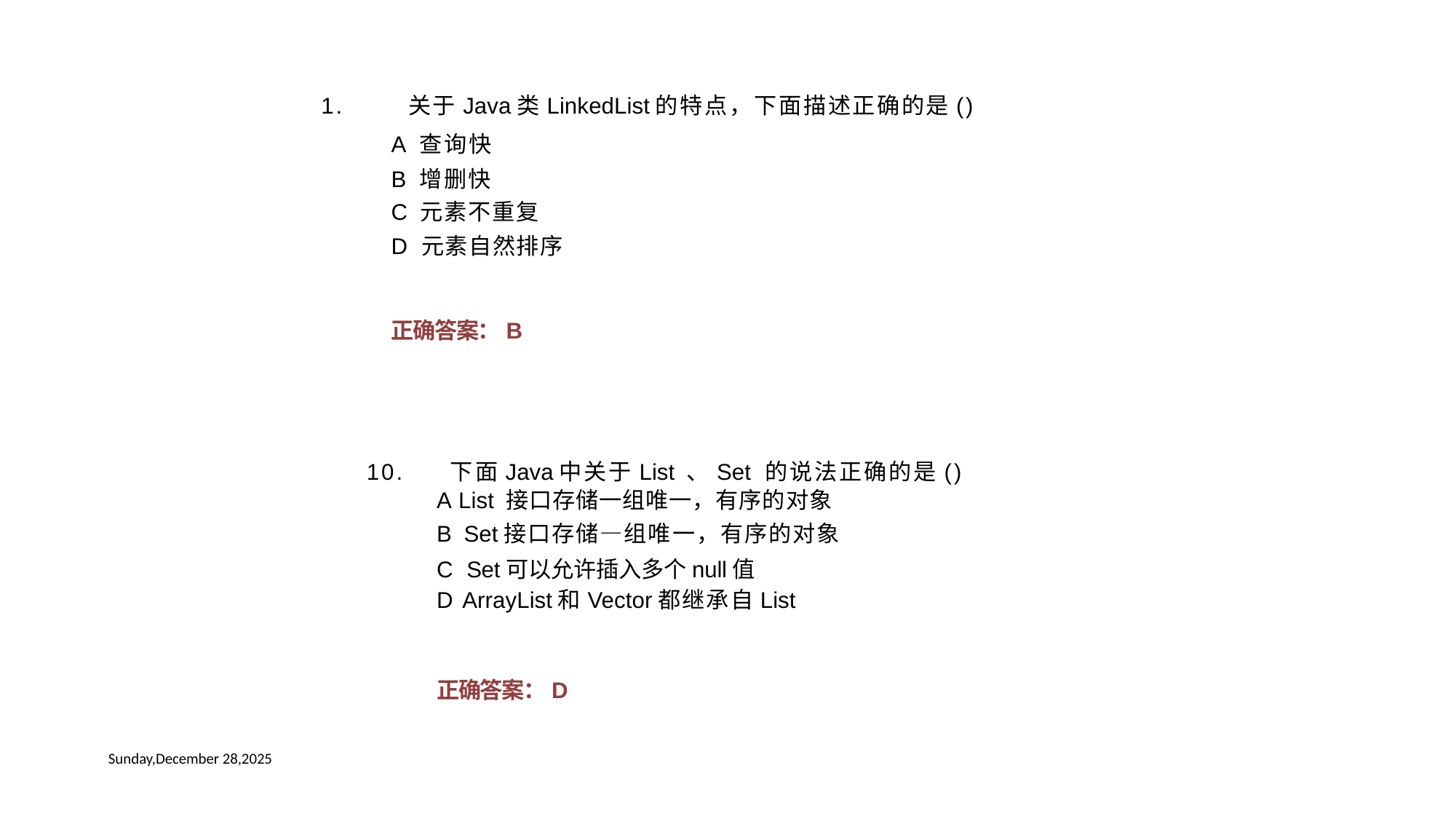

1.       关于Java类LinkedList的特点，下面描述正确的是()
A 查询快
B 增删快
C 元素不重复
D 元素自然排序

正确答案：B

10.      下面Java中关于List 、Set 的说法正确的是()
A List 接口存储一组唯一，有序的对象
B Set接口存储—组唯一，有序的对象
C Set可以允许插入多个null值
D ArrayList和Vector都继承自List

正确答案：D

Sunday,December 28,2025